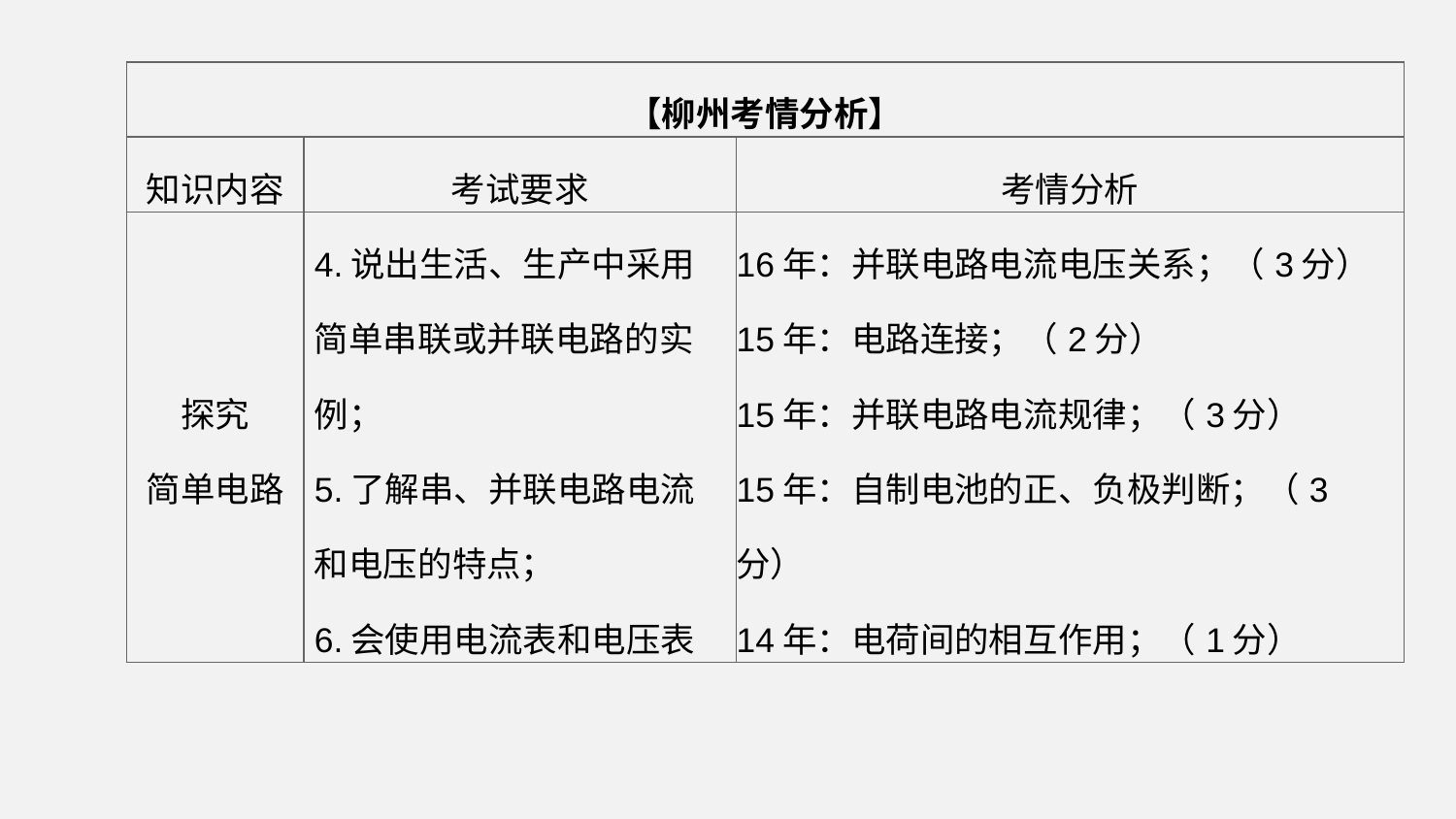

| 【柳州考情分析】 |  |  |
| --- | --- | --- |
| 知识内容 | 考试要求 | 考情分析 |
| 探究 简单电路 | 4.说出生活、生产中采用简单串联或并联电路的实例； 5.了解串、并联电路电流和电压的特点； 6.会使用电流表和电压表 | 16年：并联电路电流电压关系；（3分） 15年：电路连接；（2分） 15年：并联电路电流规律；（3分） 15年：自制电池的正、负极判断；（3分） 14年：电荷间的相互作用；（1分） |